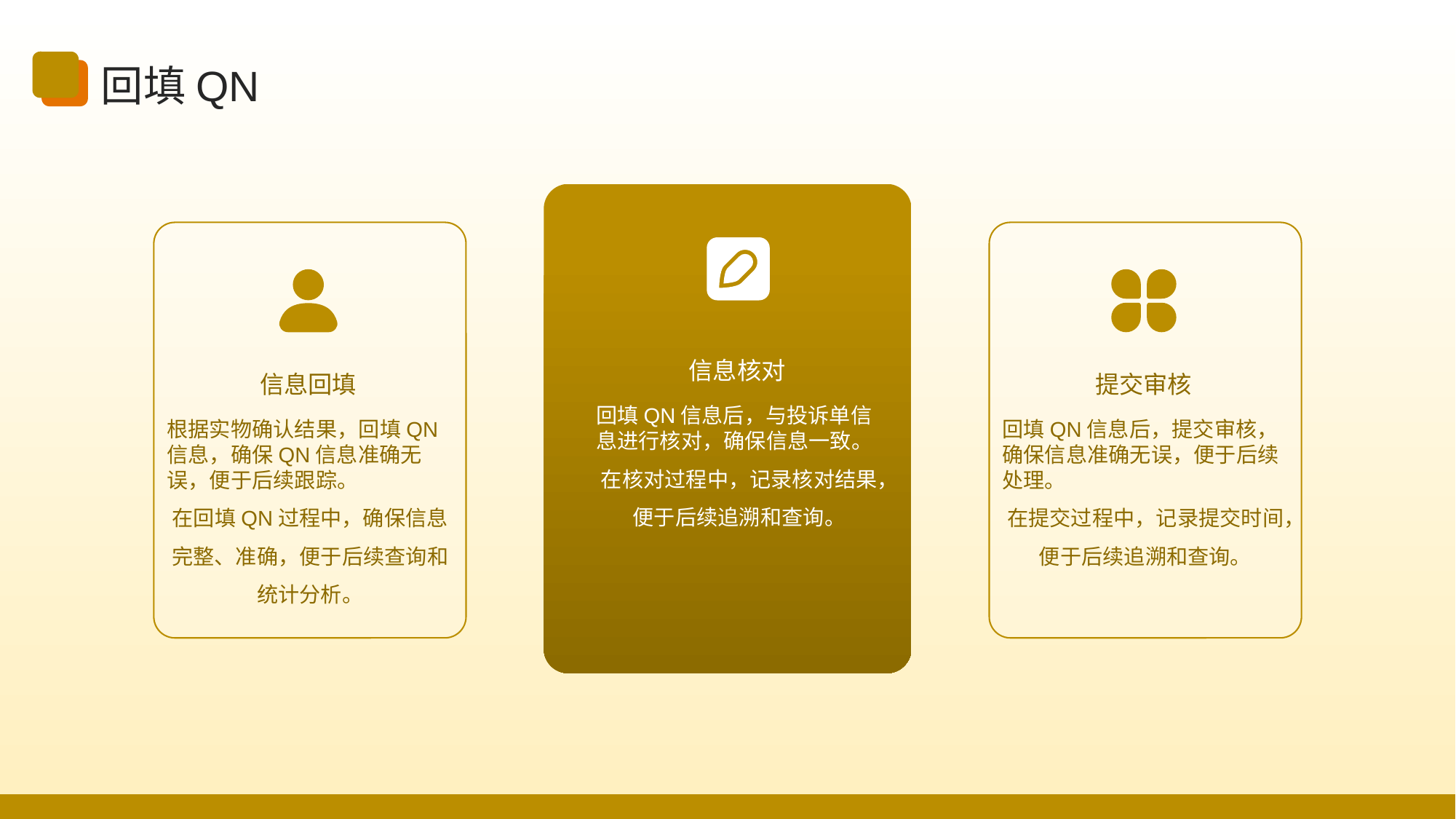

回填QN

信息核对
信息回填
提交审核
回填QN信息后，与投诉单信息进行核对，确保信息一致。
在核对过程中，记录核对结果，便于后续追溯和查询。
根据实物确认结果，回填QN信息，确保QN信息准确无误，便于后续跟踪。
在回填QN过程中，确保信息完整、准确，便于后续查询和统计分析。
回填QN信息后，提交审核，确保信息准确无误，便于后续处理。
在提交过程中，记录提交时间，便于后续追溯和查询。